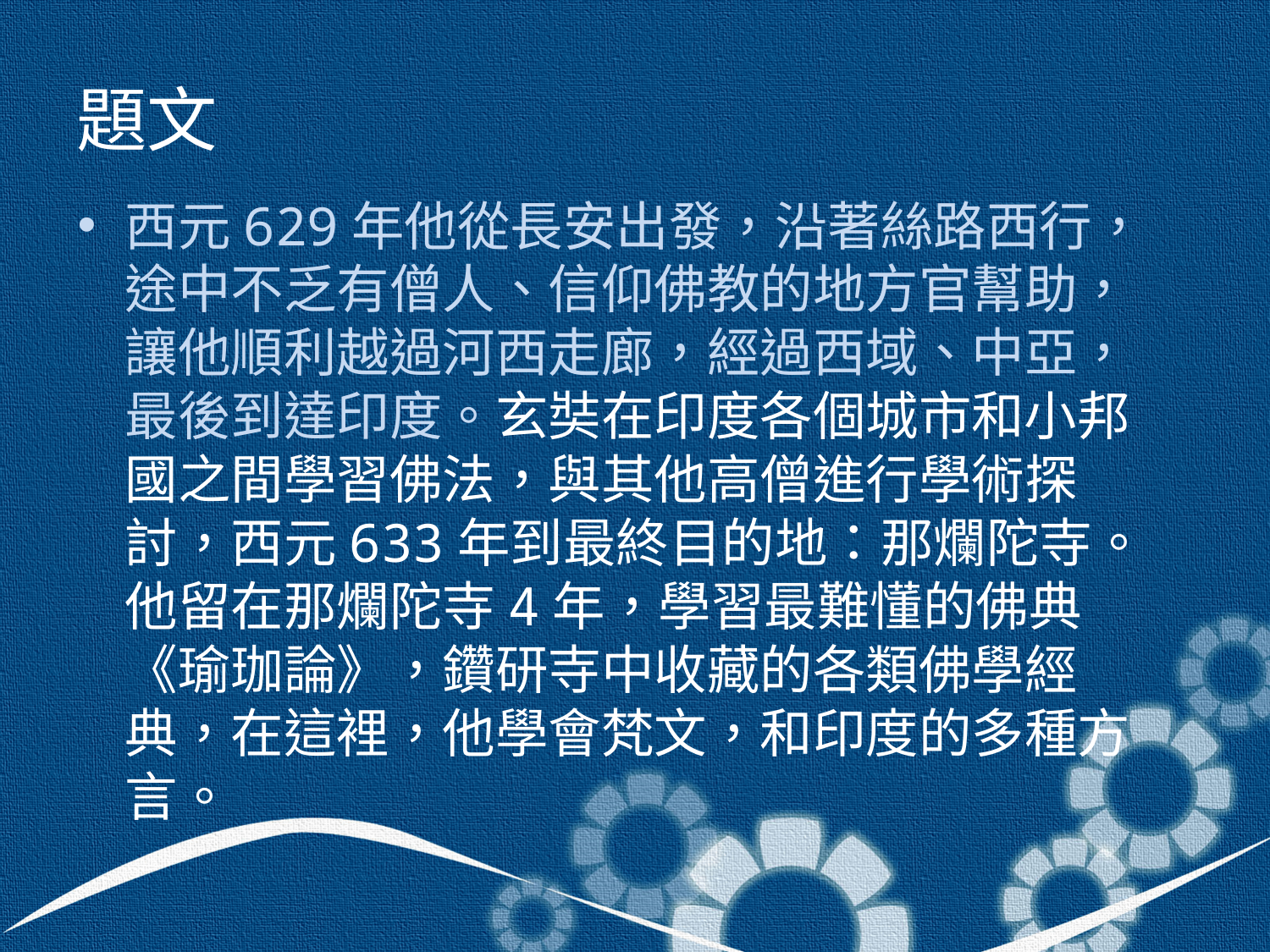

# 題文
西元629年他從長安出發，沿著絲路西行，途中不乏有僧人、信仰佛教的地方官幫助，讓他順利越過河西走廊，經過西域、中亞，最後到達印度。玄奘在印度各個城市和小邦國之間學習佛法，與其他高僧進行學術探討，西元633年到最終目的地：那爛陀寺。他留在那爛陀寺4年，學習最難懂的佛典《瑜珈論》，鑽研寺中收藏的各類佛學經典，在這裡，他學會梵文，和印度的多種方言。